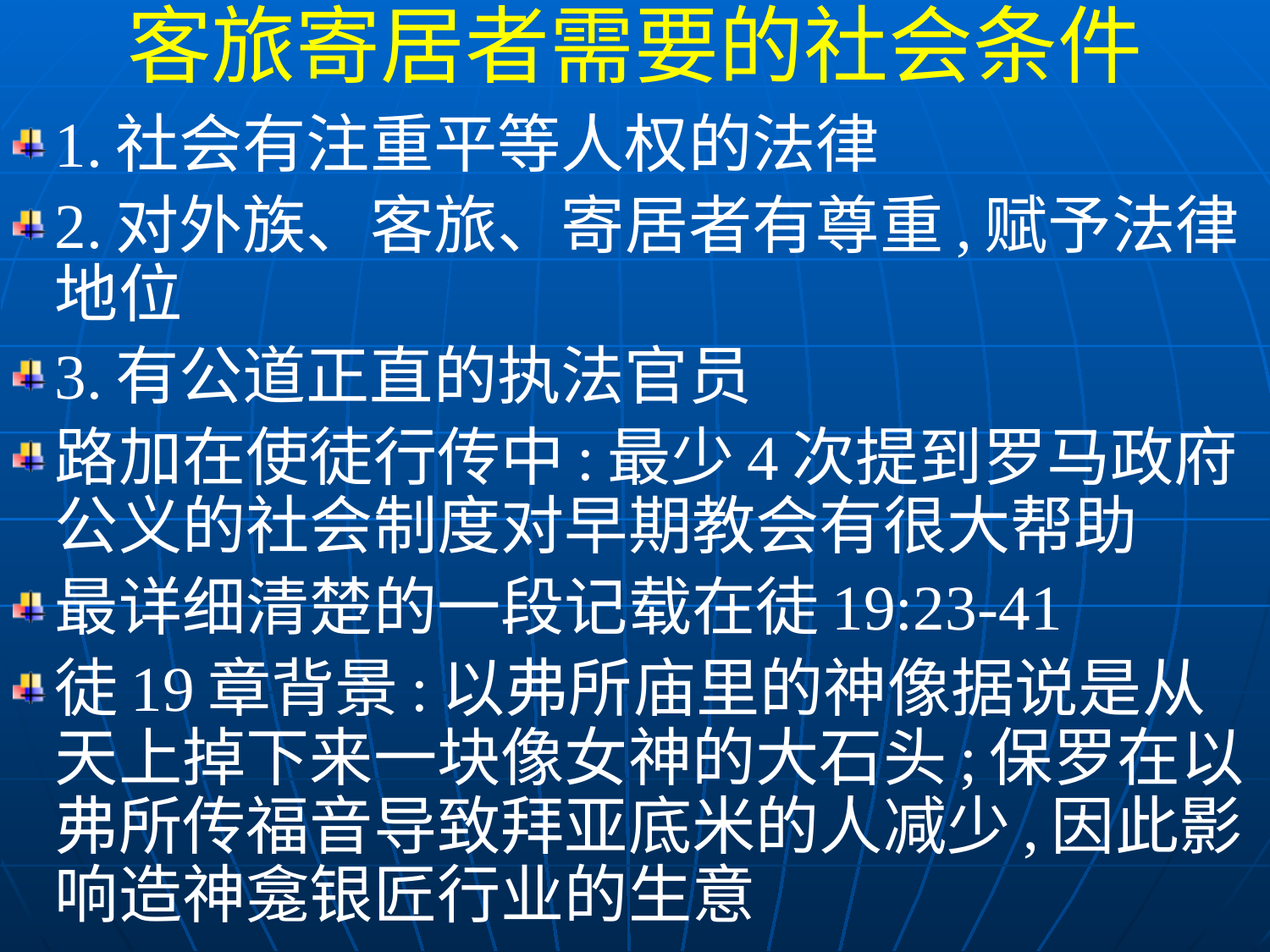

客旅寄居者需要的社会条件
1.社会有注重平等人权的法律
2.对外族、客旅、寄居者有尊重,赋予法律地位
3.有公道正直的执法官员
路加在使徒行传中:最少4次提到罗马政府公义的社会制度对早期教会有很大帮助
最详细清楚的一段记载在徒19:23-41
徒19章背景:以弗所庙里的神像据说是从天上掉下来一块像女神的大石头;保罗在以弗所传福音导致拜亚底米的人减少,因此影响造神龛银匠行业的生意